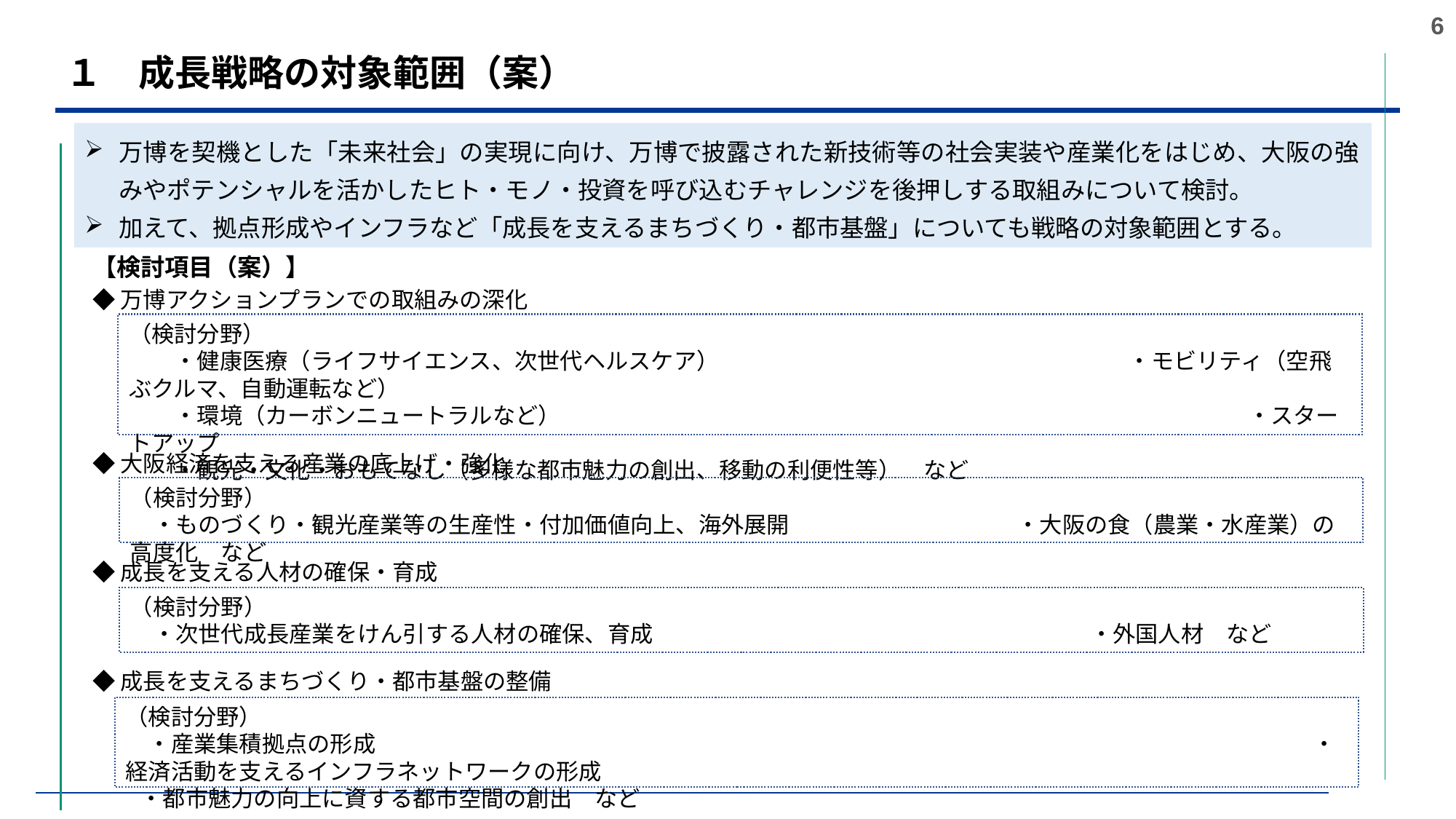

6
１　成長戦略の対象範囲（案）
万博を契機とした「未来社会」の実現に向け、万博で披露された新技術等の社会実装や産業化をはじめ、大阪の強みやポテンシャルを活かしたヒト・モノ・投資を呼び込むチャレンジを後押しする取組みについて検討。
加えて、拠点形成やインフラなど「成長を支えるまちづくり・都市基盤」についても戦略の対象範囲とする。
【検討項目（案）】
◆万博アクションプランでの取組みの深化

◆大阪経済を支える産業の底上げ・強化

◆成長を支える人材の確保・育成

◆成長を支えるまちづくり・都市基盤の整備
（検討分野）
　　・健康医療（ライフサイエンス、次世代ヘルスケア）　　　　　　　　　　　　　　　　　　・モビリティ（空飛ぶクルマ、自動運転など）
　　・環境（カーボンニュートラルなど）　　　　　　　　　　　　　　　　　　　　　　　　　　　　　　 ・スタートアップ
　　・観光・文化・おもてなし（多様な都市魅力の創出、移動の利便性等）　など

（検討分野）
　・ものづくり・観光産業等の生産性・付加価値向上、海外展開　　　　　　　　　　・大阪の食（農業・水産業）の高度化　など

（検討分野）
　・次世代成長産業をけん引する人材の確保、育成　　　　　　 　　　　　　　　　　　　　・外国人材　など

（検討分野）
　・産業集積拠点の形成　　　　　　　　　　　　　　　　　　　　　　　　　　　　　　　　　　　　　　　　　 ・経済活動を支えるインフラネットワークの形成
  ・都市魅力の向上に資する都市空間の創出　など